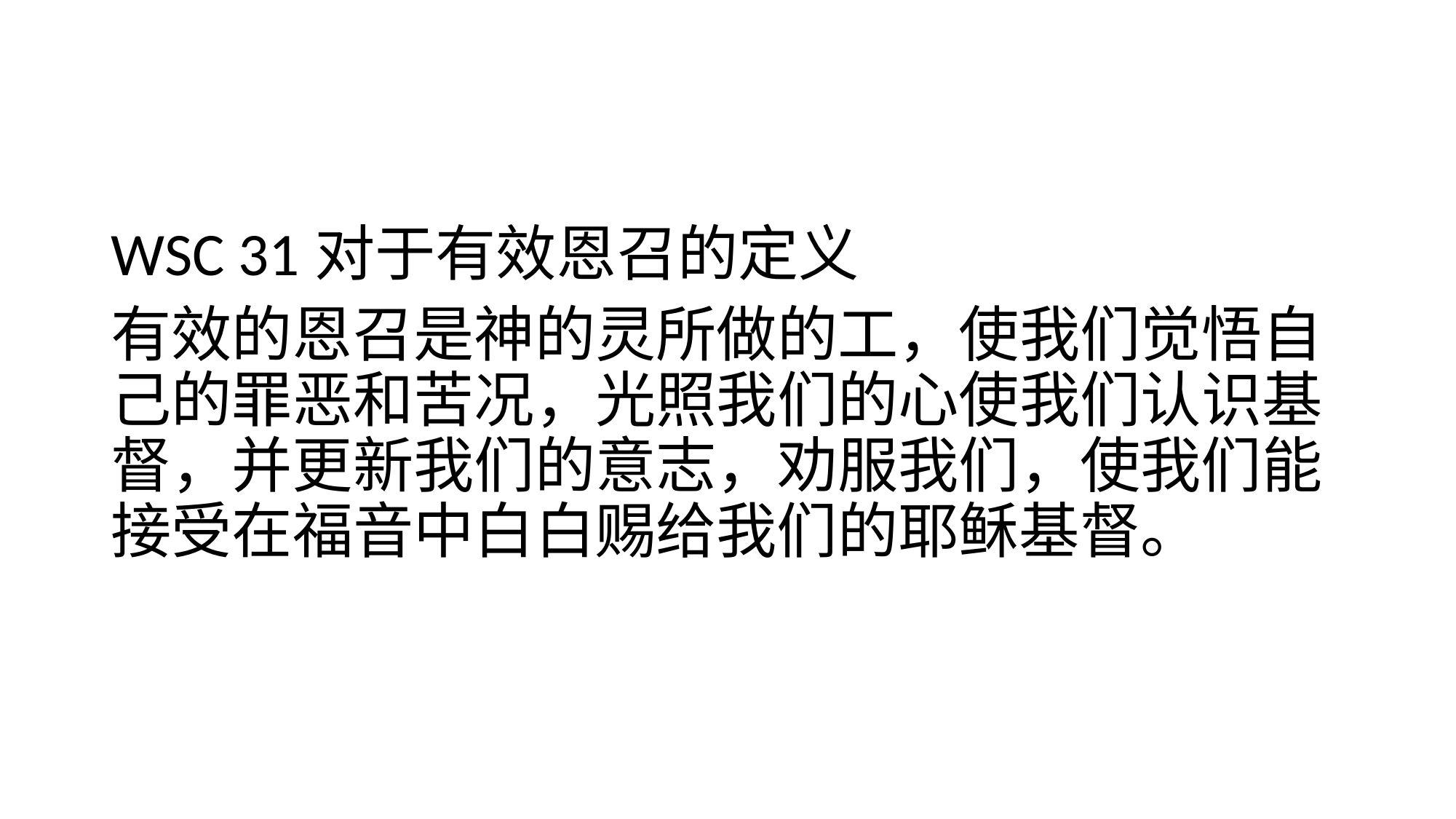

#
WSC 31对于有效恩召的定义
有效的恩召是神的灵所做的工，使我们觉悟自己的罪恶和苦况，光照我们的心使我们认识基督，并更新我们的意志，劝服我们，使我们能接受在福音中白白赐给我们的耶稣基督。